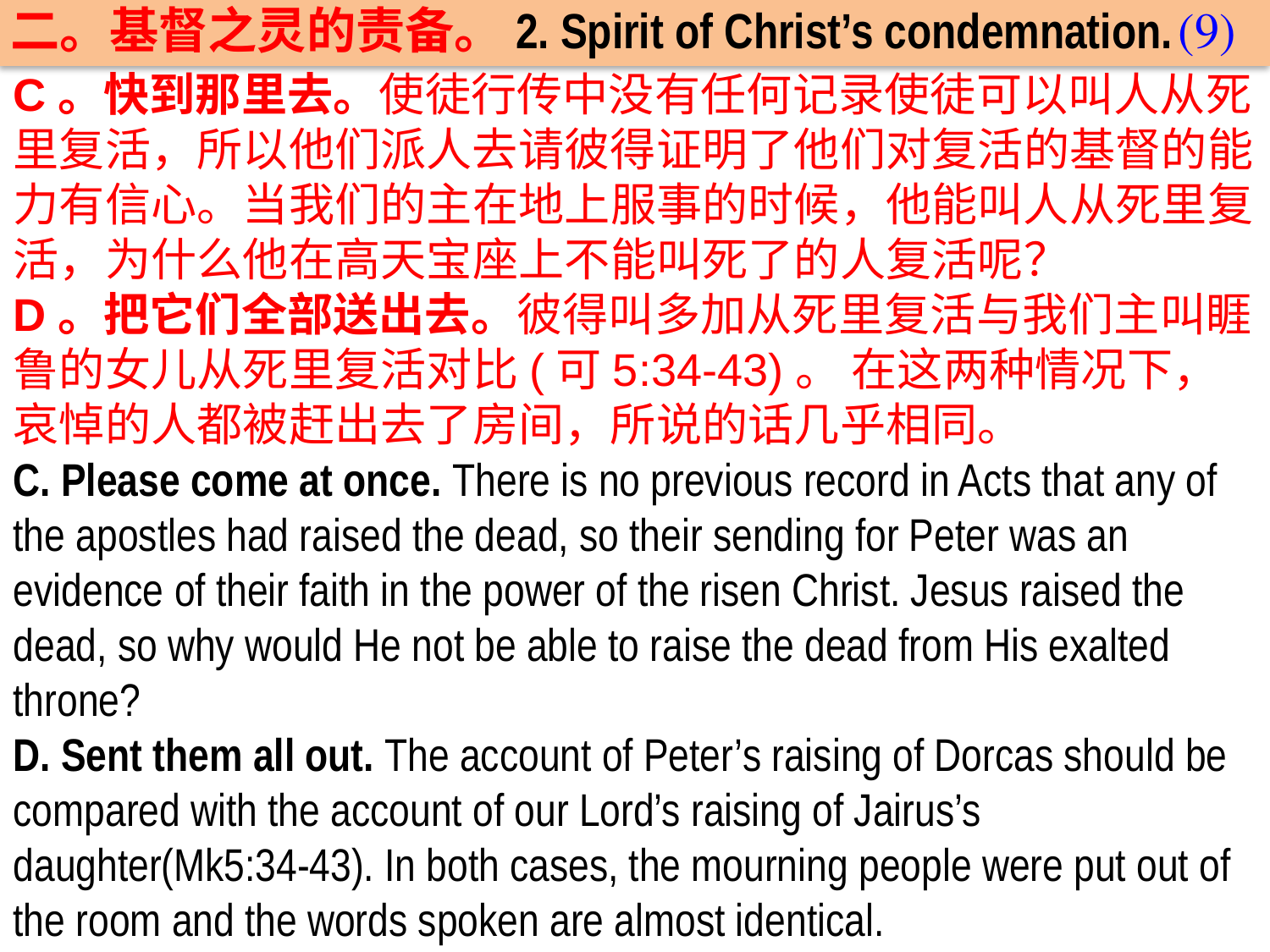

(9)
二。基督之灵的责备。2. Spirit of Christ’s condemnation.

C。快到那里去。使徒行传中没有任何记录使徒可以叫人从死里复活，所以他们派人去请彼得证明了他们对复活的基督的能力有信心。当我们的主在地上服事的时候，他能叫人从死里复活，为什么他在高天宝座上不能叫死了的人复活呢？
D。把它们全部送出去。彼得叫多加从死里复活与我们主叫睚鲁的女儿从死里复活对比(可5:34-43)。 在这两种情况下，哀悼的人都被赶出去了房间，所说的话几乎相同。
C. Please come at once. There is no previous record in Acts that any of the apostles had raised the dead, so their sending for Peter was an evidence of their faith in the power of the risen Christ. Jesus raised the dead, so why would He not be able to raise the dead from His exalted throne?
D. Sent them all out. The account of Peter’s raising of Dorcas should be compared with the account of our Lord’s raising of Jairus’s daughter(Mk5:34-43). In both cases, the mourning people were put out of the room and the words spoken are almost identical.